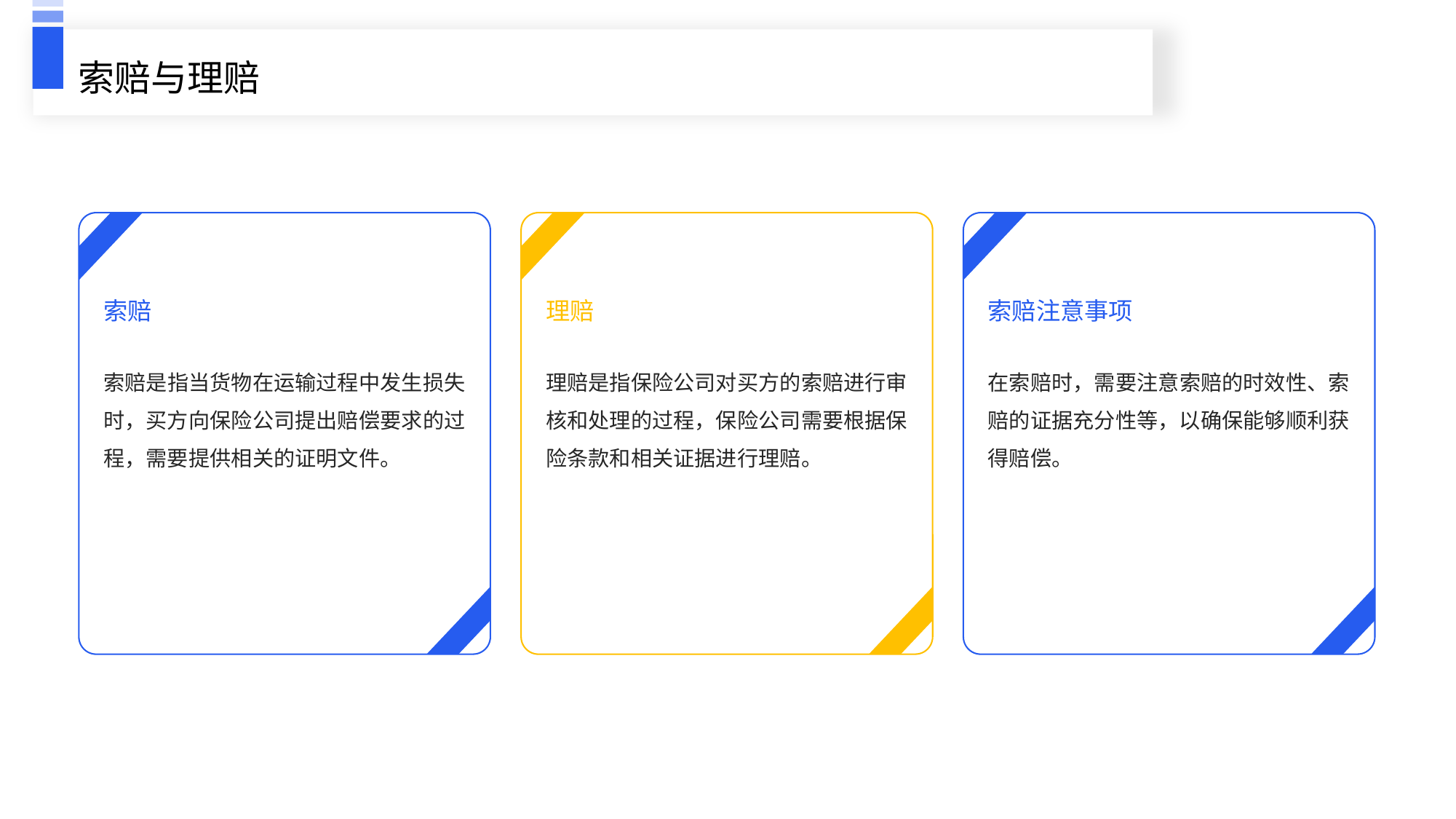

索赔与理赔

索赔
理赔
索赔注意事项
索赔是指当货物在运输过程中发生损失时，买方向保险公司提出赔偿要求的过程，需要提供相关的证明文件。
理赔是指保险公司对买方的索赔进行审核和处理的过程，保险公司需要根据保险条款和相关证据进行理赔。
在索赔时，需要注意索赔的时效性、索赔的证据充分性等，以确保能够顺利获得赔偿。